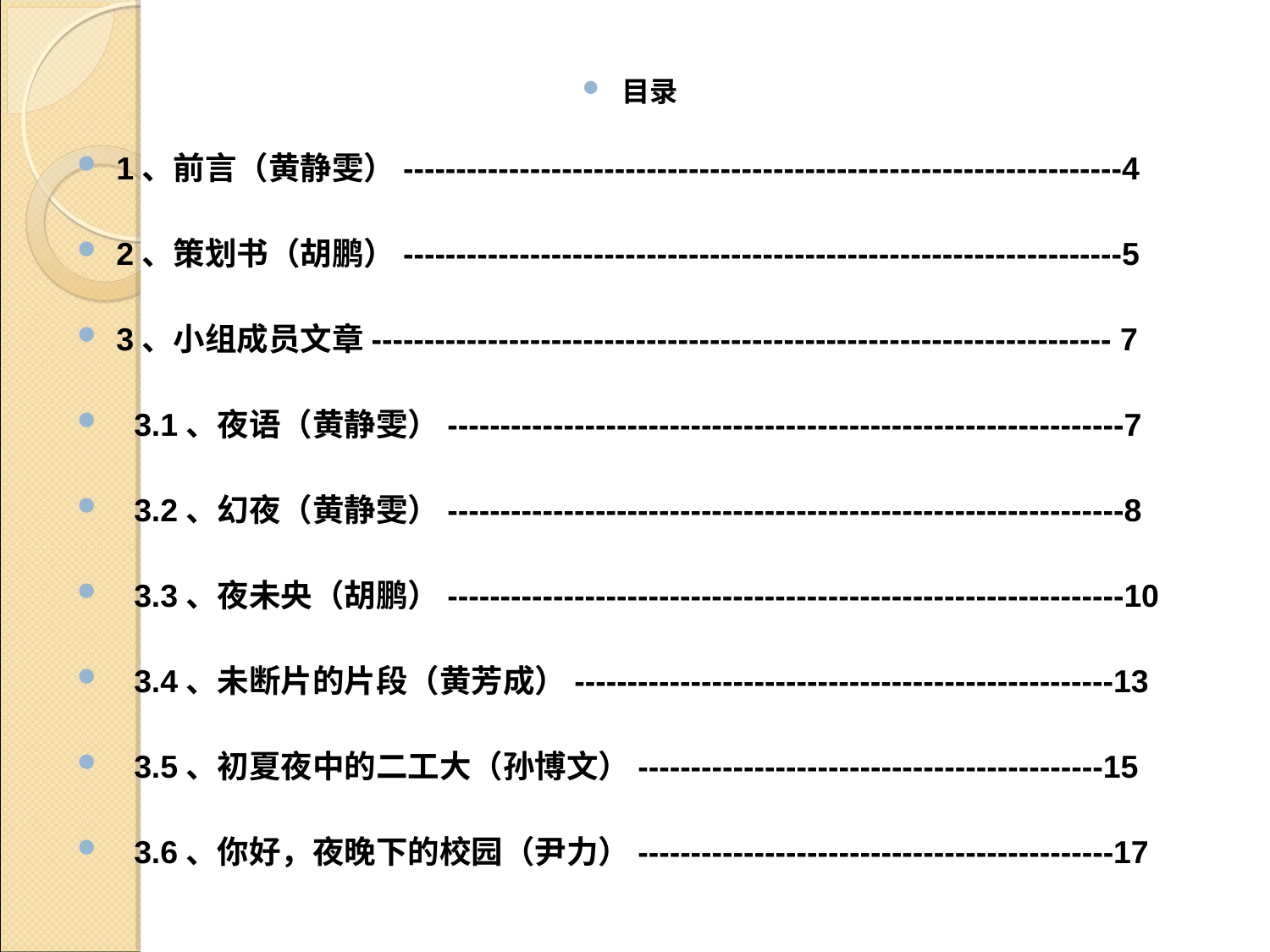

目录

1、前言（黄静雯）--------------------------------------------------------------------4

2、策划书（胡鹏）--------------------------------------------------------------------5

3、小组成员文章---------------------------------------------------------------------- 7

  3.1、夜语（黄静雯）----------------------------------------------------------------7

  3.2、幻夜（黄静雯）----------------------------------------------------------------8

  3.3、夜未央（胡鹏）----------------------------------------------------------------10

  3.4、未断片的片段（黄芳成）---------------------------------------------------13

  3.5、初夏夜中的二工大（孙博文）--------------------------------------------15

  3.6、你好，夜晚下的校园（尹力）---------------------------------------------17